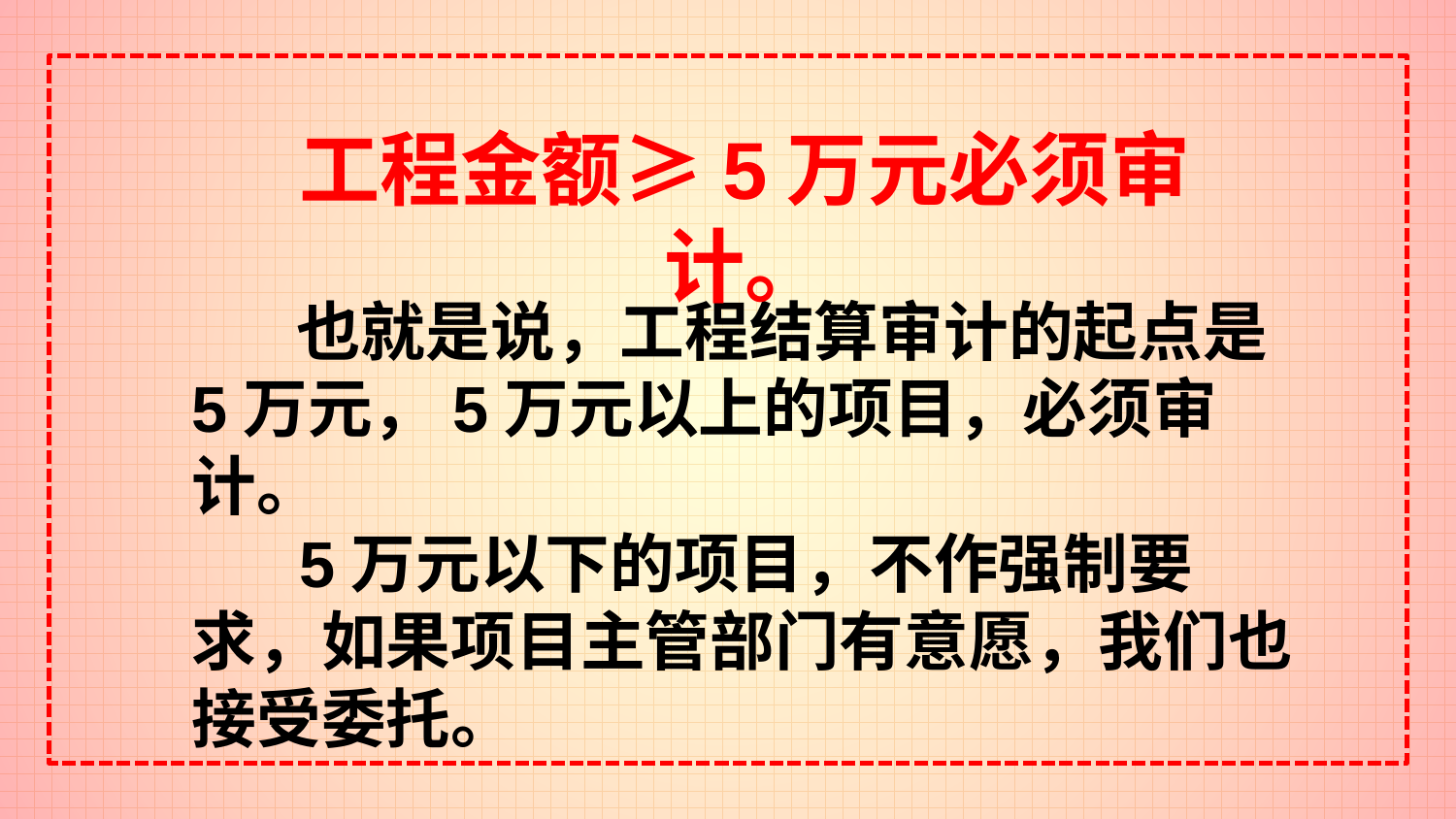

工程金额≥5万元必须审计。
      也就是说，工程结算审计的起点是5万元，5万元以上的项目，必须审计。
      5万元以下的项目，不作强制要求，如果项目主管部门有意愿，我们也接受委托。